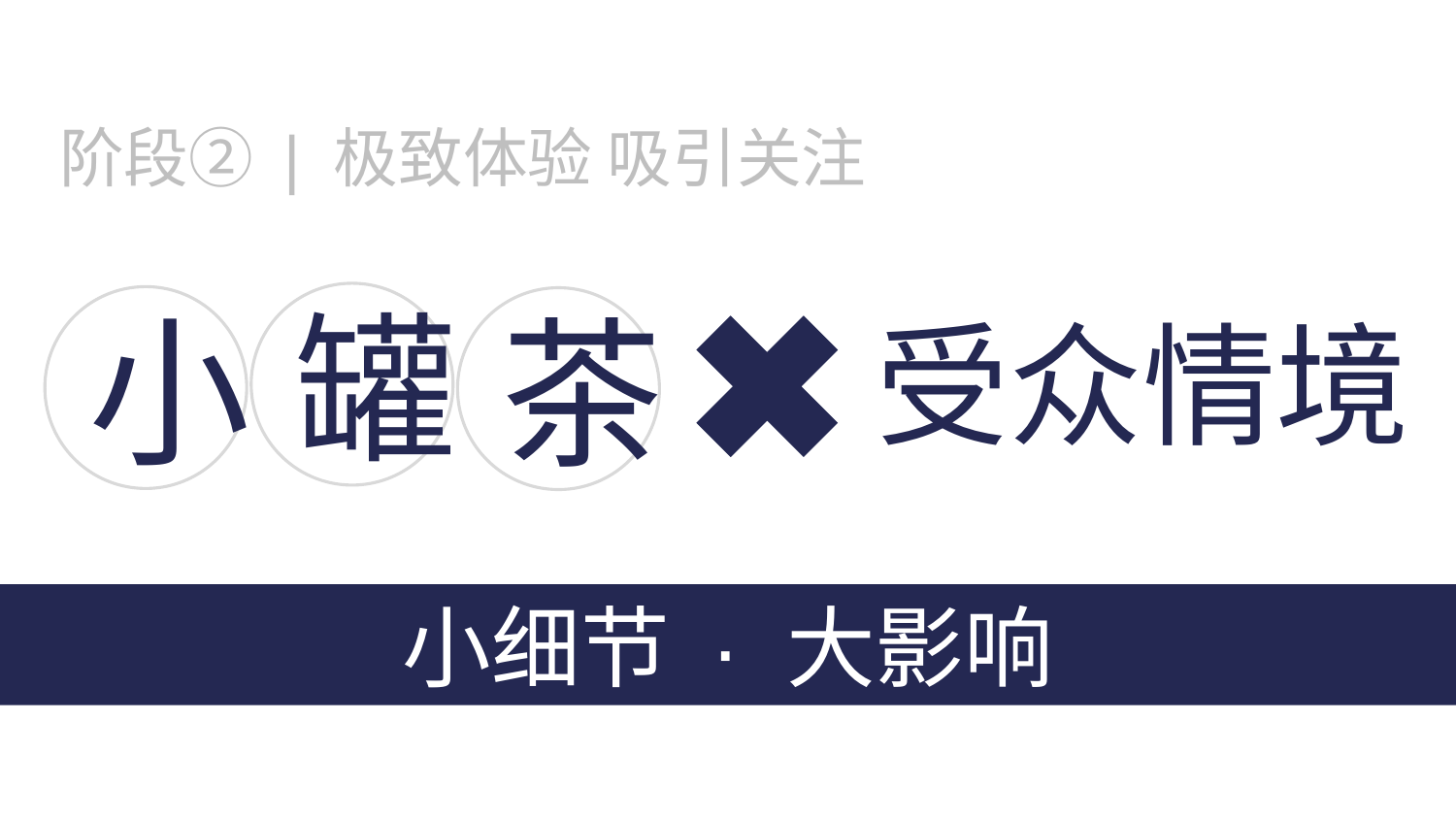

阶段② | 极致体验 吸引关注
罐

小
茶
受众情境
小细节 · 大影响